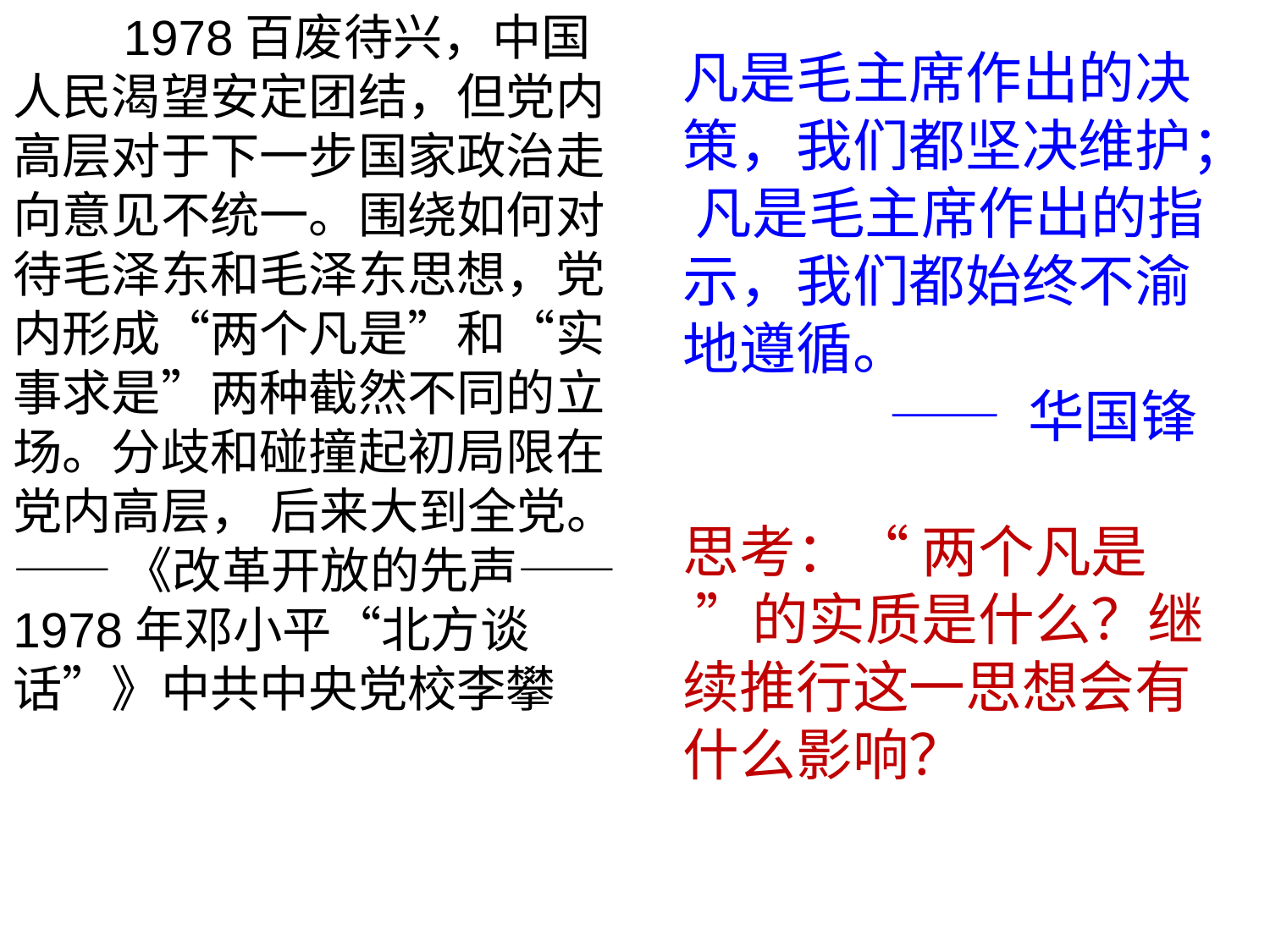

1978百废待兴，中国人民渴望安定团结，但党内高层对于下一步国家政治走向意见不统一。围绕如何对待毛泽东和毛泽东思想，党内形成“两个凡是”和“实事求是”两种截然不同的立场。分歧和碰撞起初局限在党内高层， 后来大到全党。
——《改革开放的先声——1978年邓小平“北方谈话”》中共中央党校李攀
凡是毛主席作出的决策，我们都坚决维护； 凡是毛主席作出的指示，我们都始终不渝地遵循。
—— 华国锋

思考：“ 两个凡是 ”的实质是什么？继续推行这一思想会有什么影响？